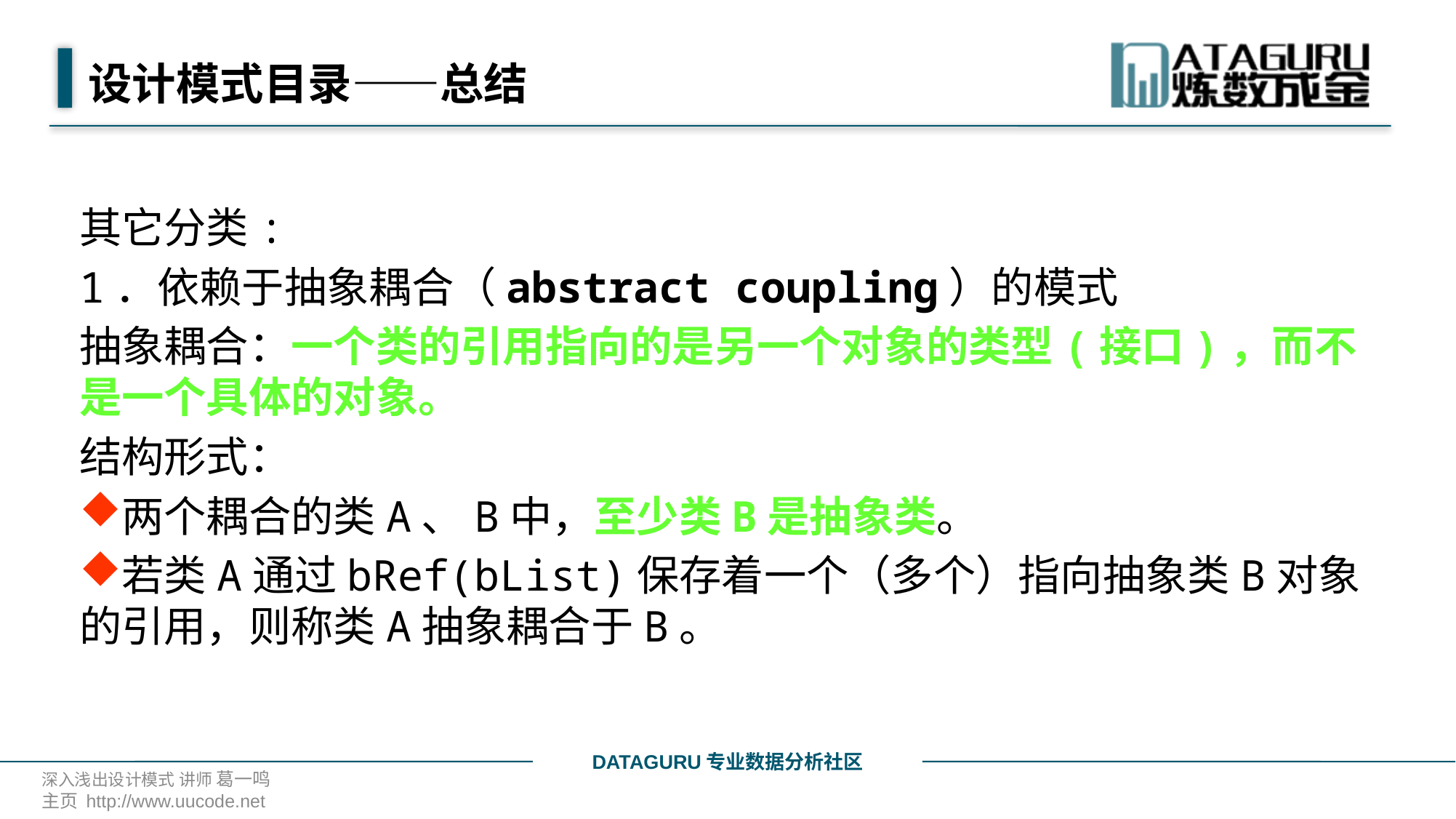

# 设计模式目录——总结
其它分类:
1．依赖于抽象耦合（abstract coupling）的模式
抽象耦合：一个类的引用指向的是另一个对象的类型(接口)，而不是一个具体的对象。
结构形式：
两个耦合的类A、B中，至少类B是抽象类。
若类A通过bRef(bList)保存着一个（多个）指向抽象类B对象的引用，则称类A抽象耦合于B。